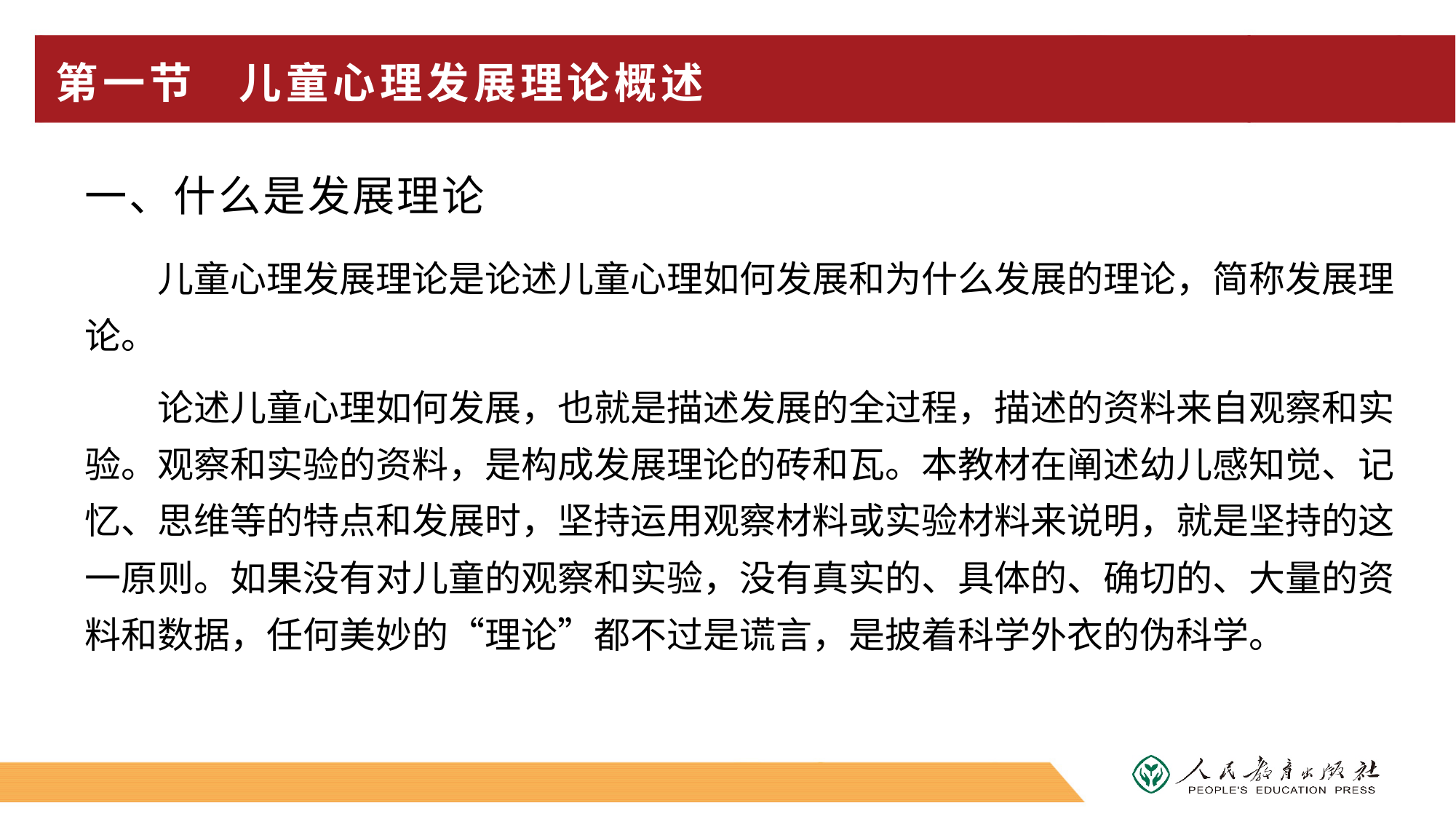

# 第一节   儿童心理发展理论概述
一、什么是发展理论

儿童心理发展理论是论述儿童心理如何发展和为什么发展的理论，简称发展理论。
论述儿童心理如何发展，也就是描述发展的全过程，描述的资料来自观察和实验。观察和实验的资料，是构成发展理论的砖和瓦。本教材在阐述幼儿感知觉、记忆、思维等的特点和发展时，坚持运用观察材料或实验材料来说明，就是坚持的这一原则。如果没有对儿童的观察和实验，没有真实的、具体的、确切的、大量的资料和数据，任何美妙的“理论”都不过是谎言，是披着科学外衣的伪科学。